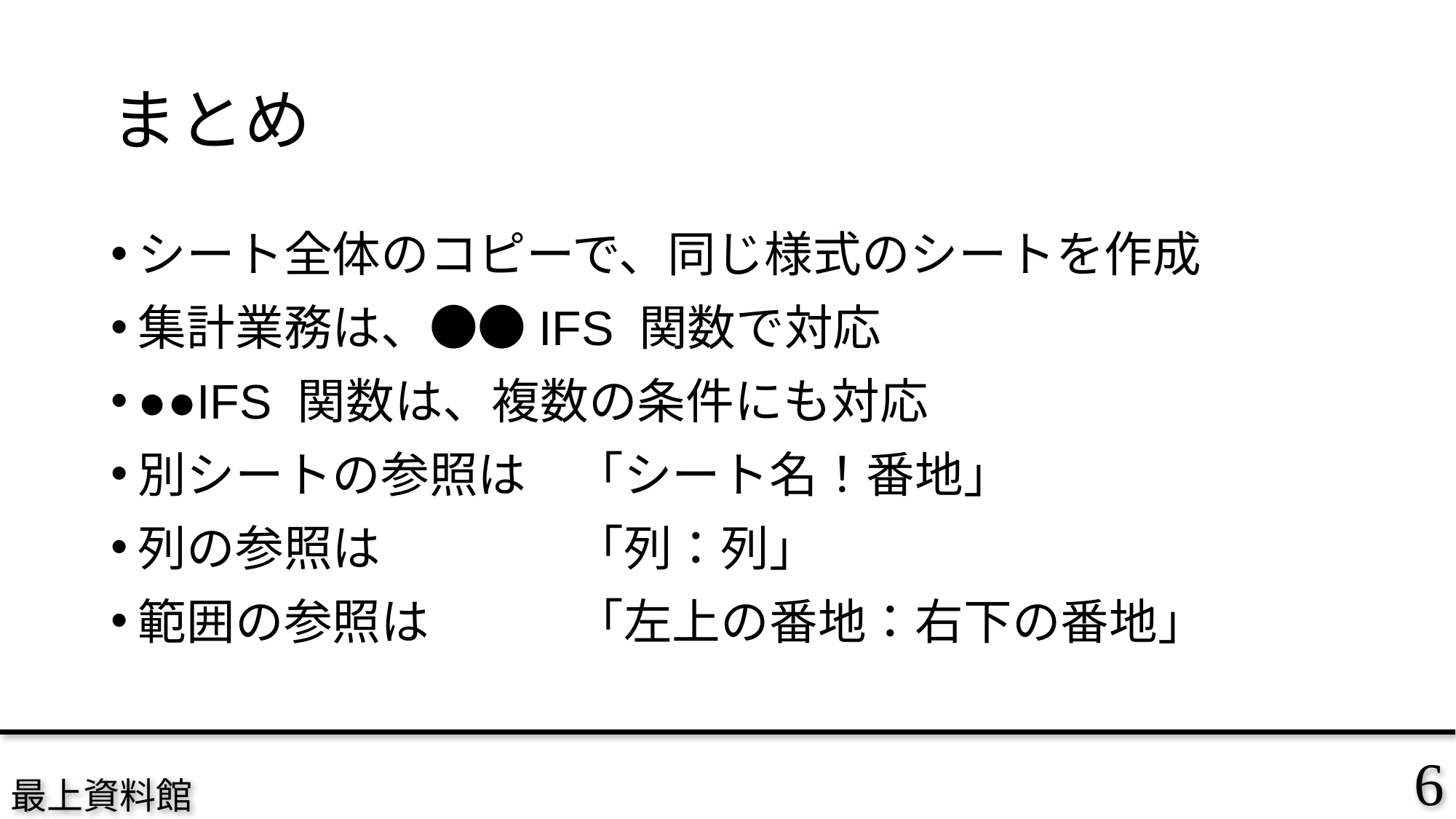

# まとめ
シート全体のコピーで、同じ様式のシートを作成
集計業務は、●●IFS 関数で対応
●●IFS 関数は、複数の条件にも対応
別シートの参照は　「シート名！番地」
列の参照は　　　　「列：列」
範囲の参照は　　　「左上の番地：右下の番地」